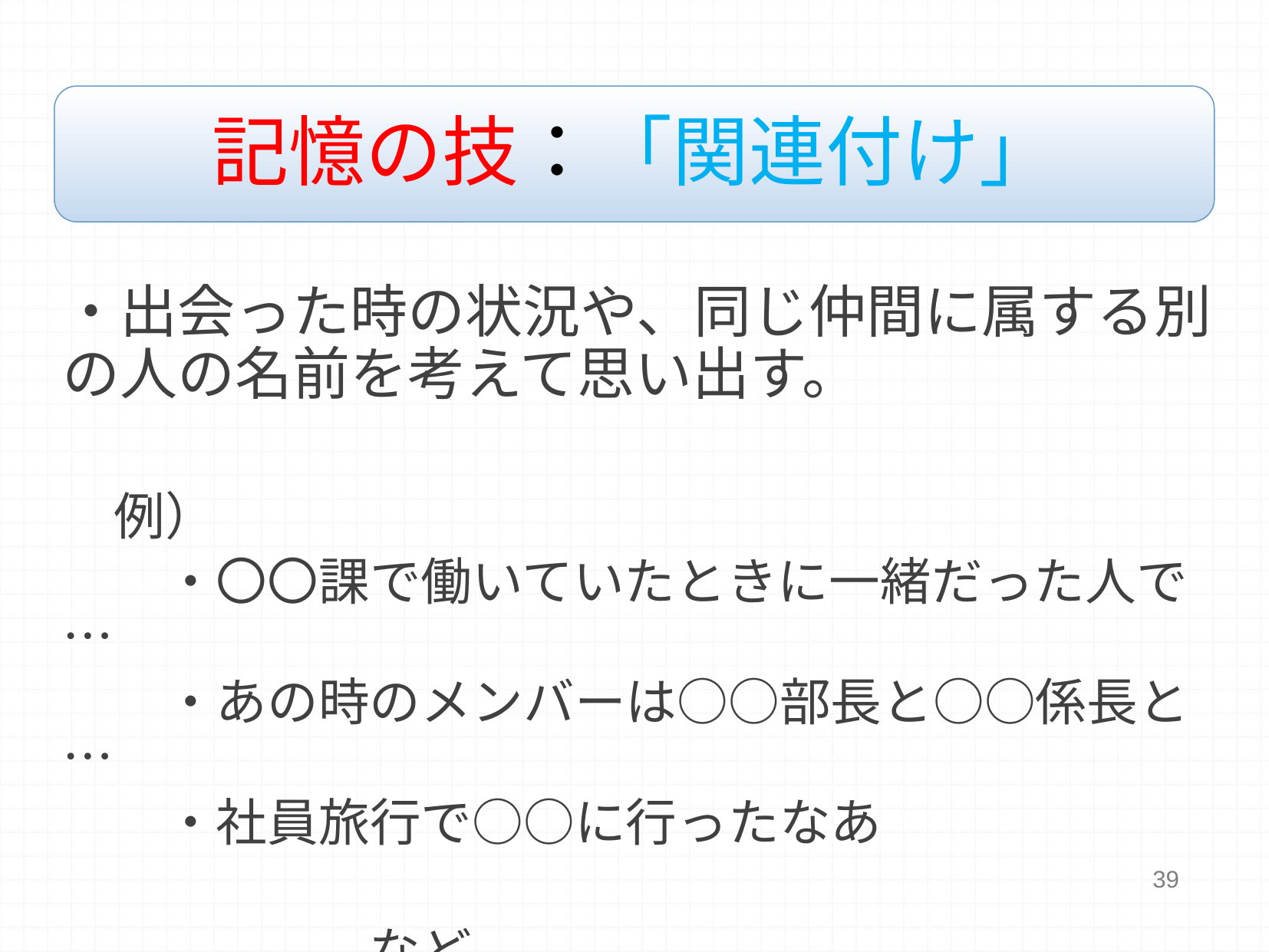

記憶の技：「関連付け」

・出会った時の状況や、同じ仲間に属する別の人の名前を考えて思い出す。

　例）
　　・〇〇課で働いていたときに一緒だった人で…
　　・あの時のメンバーは○○部長と○○係長と…
　　・社員旅行で○○に行ったなあ
　　　　　　　　　　　　　　　　　　　　　　　　　　など

39